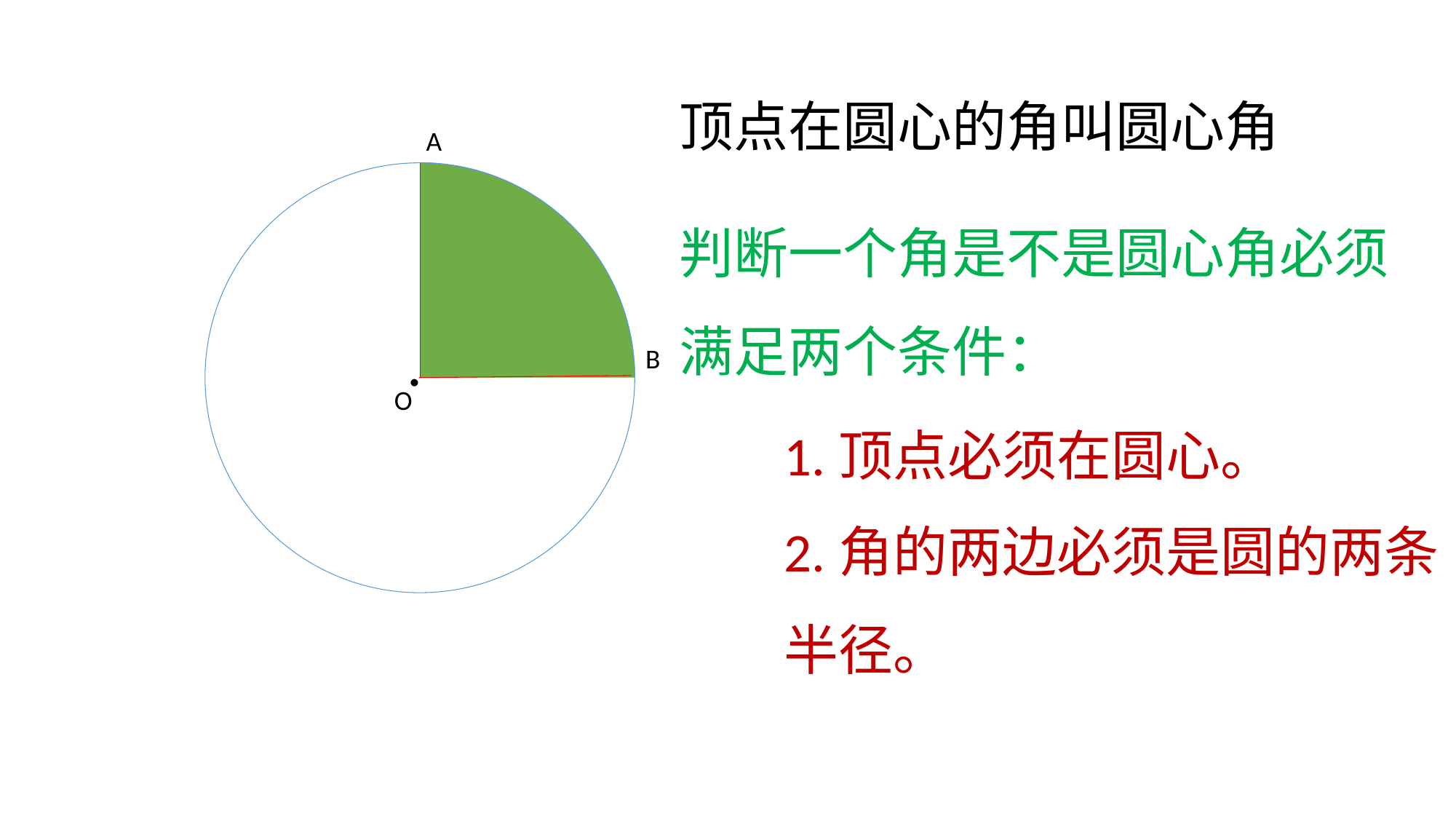

#
顶点在圆心的角叫圆心角

A

.

判断一个角是不是圆心角必须
满足两个条件：
B
1.顶点必须在圆心。
O
2.角的两边必须是圆的两条
半径。